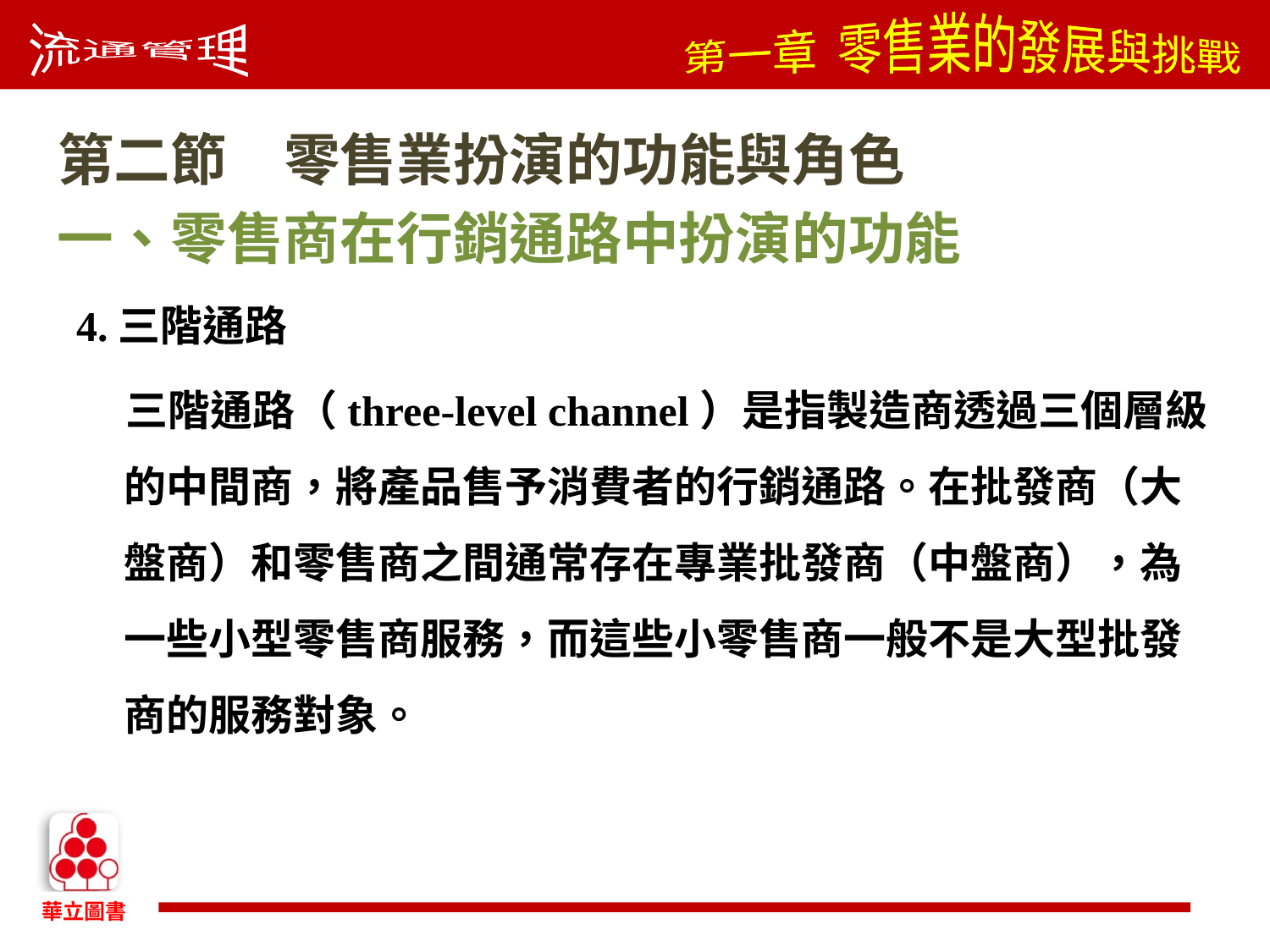

第二節　零售業扮演的功能與角色
一、零售商在行銷通路中扮演的功能
4.三階通路
三階通路（three-level channel）是指製造商透過三個層級的中間商，將產品售予消費者的行銷通路。在批發商（大盤商）和零售商之間通常存在專業批發商（中盤商），為一些小型零售商服務，而這些小零售商一般不是大型批發商的服務對象。